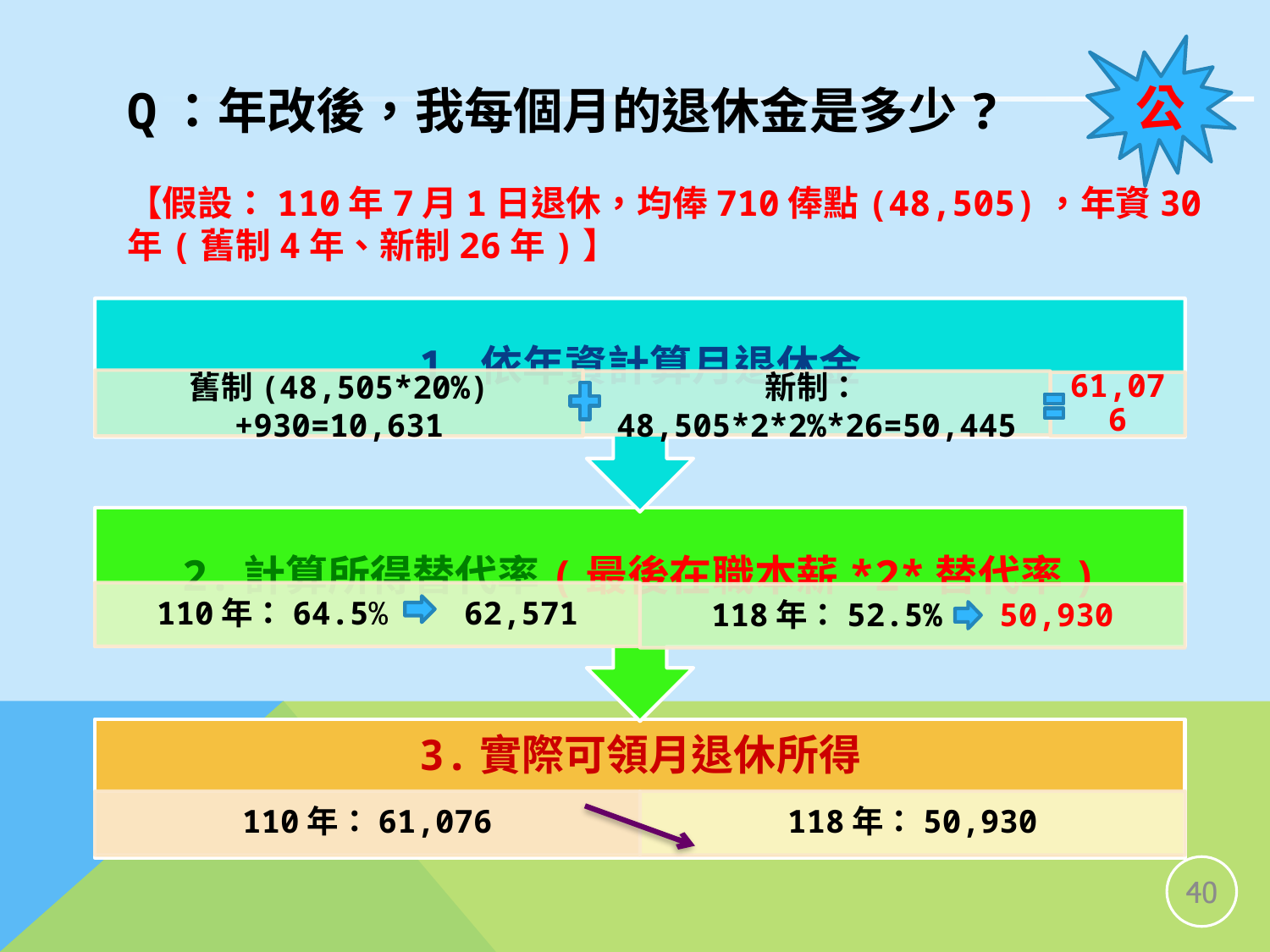

公
# Q：年改後，我每個月的退休金是多少? 【假設：110年7月1日退休，均俸710俸點(48,505)，年資30年(舊制4年、新制26年)】
3.實際可領月退休所得
110年：61,076
118年：50,930
2.計算所得替代率(最後在職本薪*2*替代率)
110年：64.5%    62,571
118年：52.5%   50,930
1.依年資計算月退休金

舊制(48,505*20%)+930=10,631

新制：48,505*2*2%*26=50,445

61,076

40